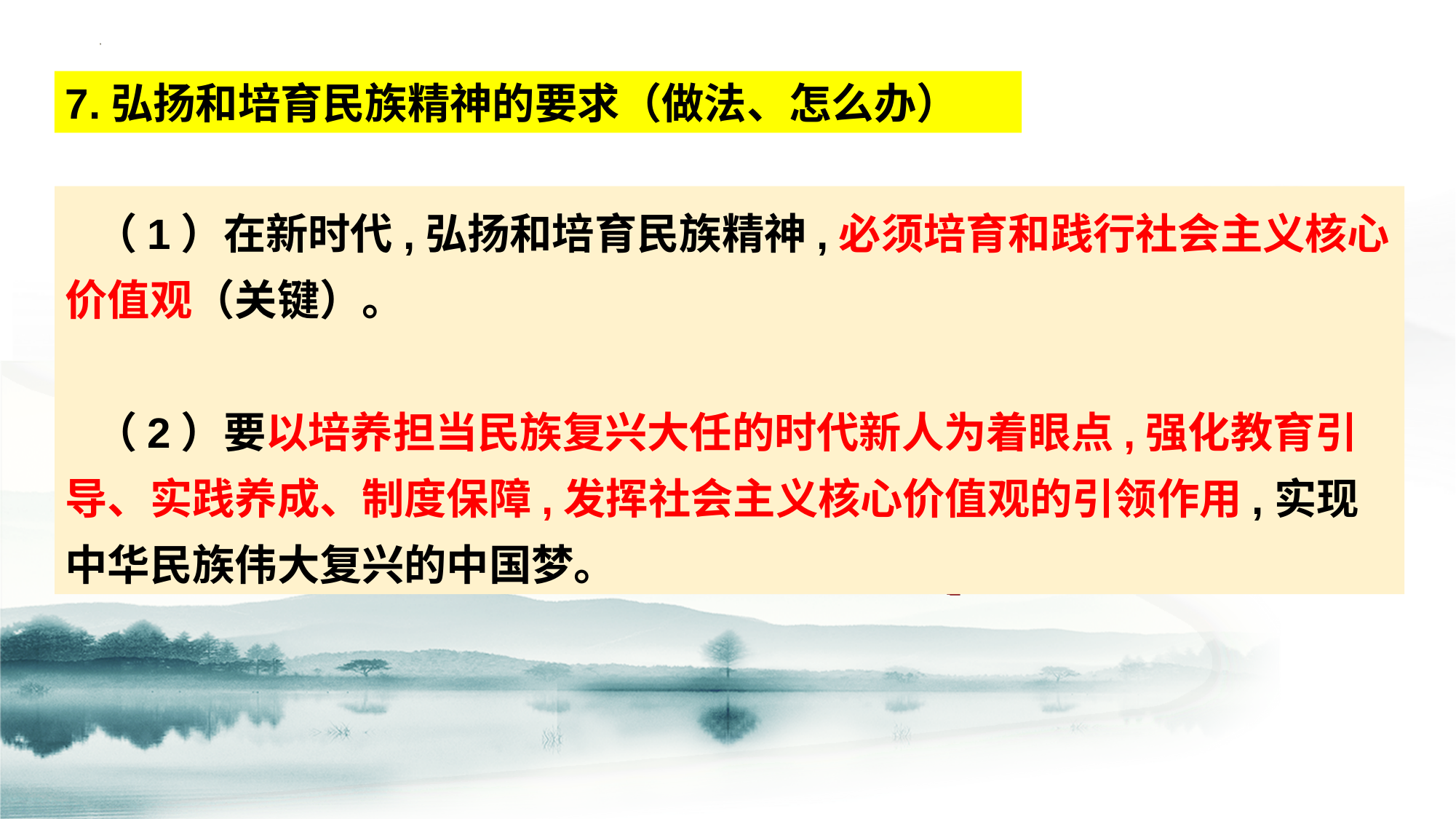

7.弘扬和培育民族精神的要求（做法、怎么办）
  （1）在新时代,弘扬和培育民族精神,必须培育和践行社会主义核心价值观（关键）。

  （2）要以培养担当民族复兴大任的时代新人为着眼点,强化教育引导、实践养成、制度保障,发挥社会主义核心价值观的引领作用,实现中华民族伟大复兴的中国梦。